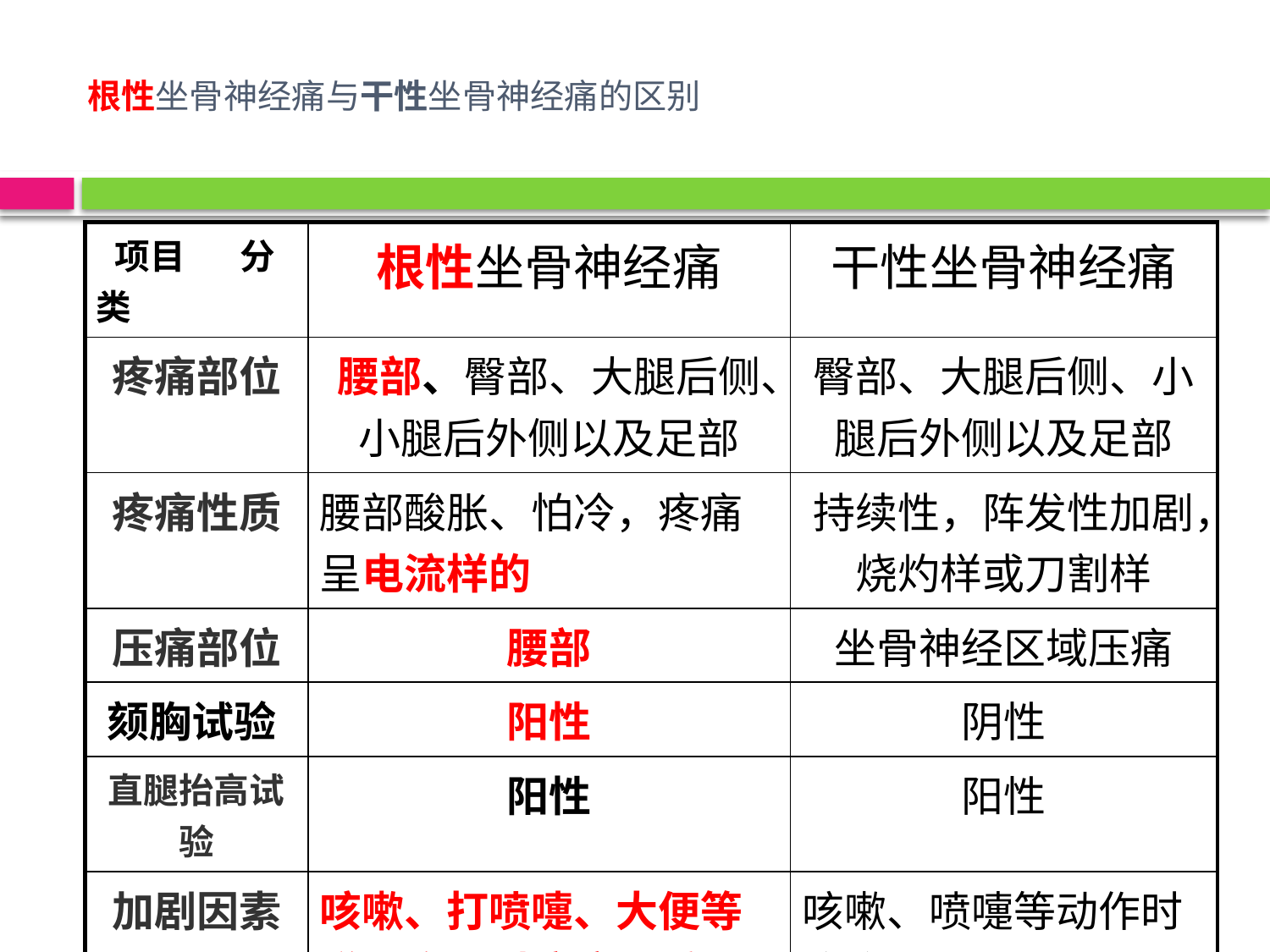

# 根性坐骨神经痛与干性坐骨神经痛的区别

| 项目 分类 | 根性坐骨神经痛 | 干性坐骨神经痛 |
| --- | --- | --- |
| 疼痛部位 | 腰部、臀部、大腿后侧、小腿后外侧以及足部 | 臀部、大腿后侧、小腿后外侧以及足部 |
| 疼痛性质 | 腰部酸胀、怕冷，疼痛呈电流样的 | 持续性，阵发性加剧，烧灼样或刀割样 |
| 压痛部位 | 腰部 | 坐骨神经区域压痛 |
| 颏胸试验 | 阳性 | 阴性 |
| 直腿抬高试验 | 阳性 | 阳性 |
| 加剧因素 | 咳嗽、打喷嚏、大便等增加腹压时疼痛加重 | 咳嗽、喷嚏等动作时疼痛无加重 |
| 相同点 | 病程稍长时间会出现臀部和小腿肌肉松弛。较长者可出现这些部位的肌萎缩，（患侧臀变小、小腿变细）可出现疼痛区的感觉异常，跟腱反射减弱或消失。个别还可出现患侧下肢皮肤发凉、干燥少汗或多汗。 |  |